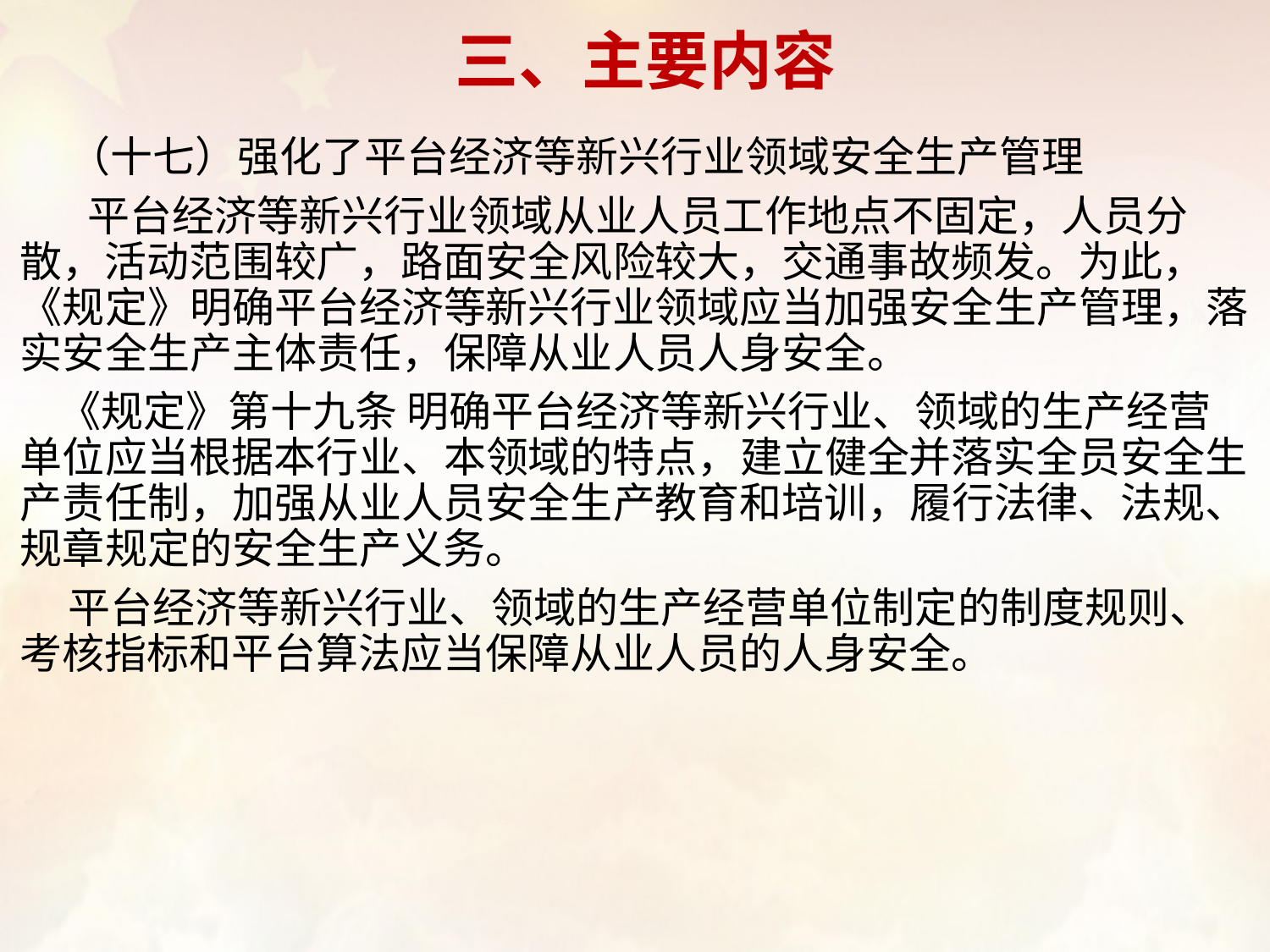

# 三、主要内容
    （十七）强化了平台经济等新兴行业领域安全生产管理
      平台经济等新兴行业领域从业人员工作地点不固定，人员分散，活动范围较广，路面安全风险较大，交通事故频发。为此，《规定》明确平台经济等新兴行业领域应当加强安全生产管理，落实安全生产主体责任，保障从业人员人身安全。
   《规定》第十九条 明确平台经济等新兴行业、领域的生产经营单位应当根据本行业、本领域的特点，建立健全并落实全员安全生产责任制，加强从业人员安全生产教育和培训，履行法律、法规、规章规定的安全生产义务。
    平台经济等新兴行业、领域的生产经营单位制定的制度规则、考核指标和平台算法应当保障从业人员的人身安全。